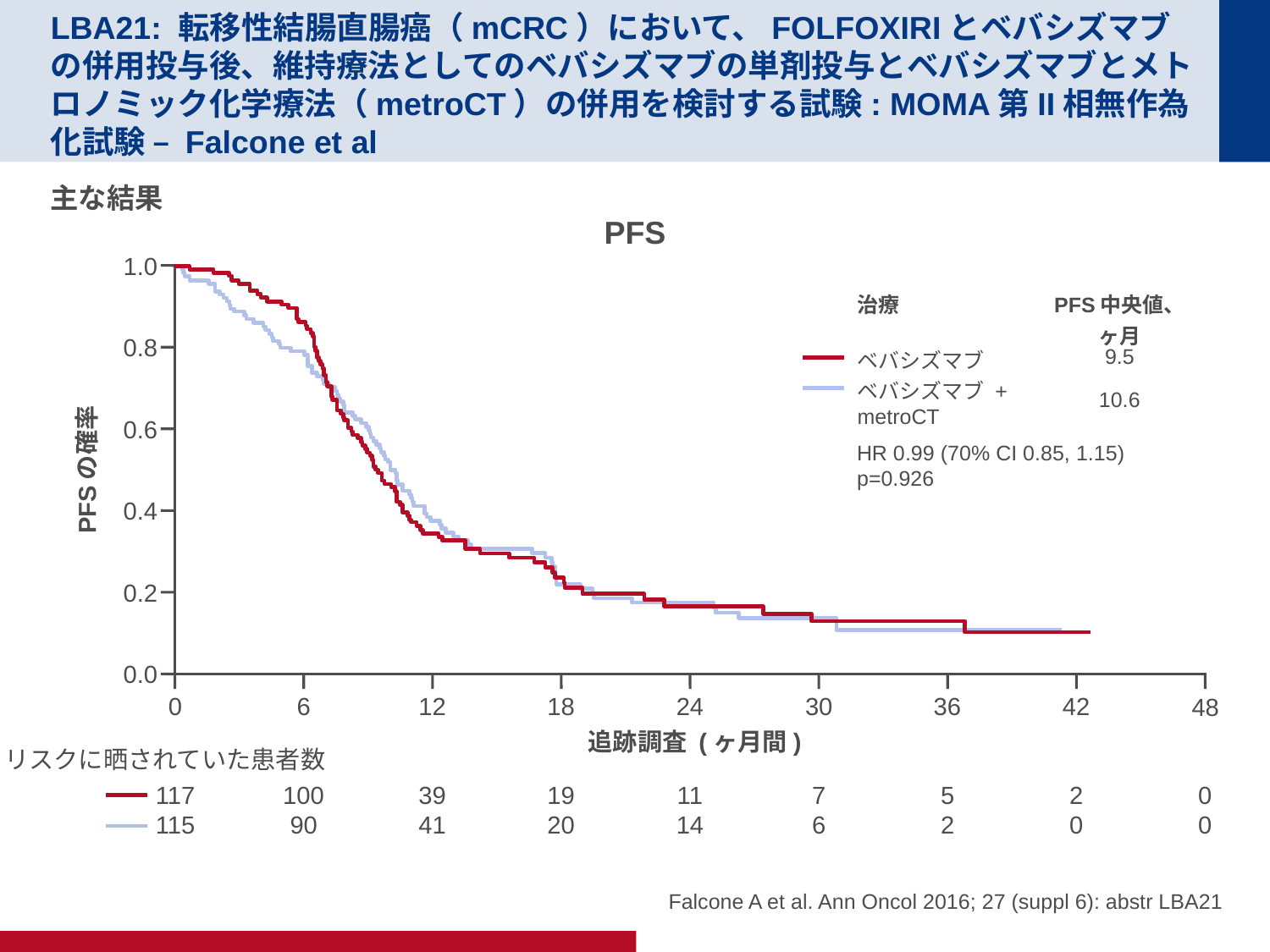

# LBA21: 転移性結腸直腸癌（mCRC）において、FOLFOXIRIとベバシズマブの併用投与後、維持療法としてのベバシズマブの単剤投与とベバシズマブとメトロノミック化学療法（metroCT）の併用を検討する試験: MOMA第II相無作為化試験 – Falcone et al
主な結果
PFS
1.0

| 治療 | PFS中央値、 ヶ月 |
| --- | --- |
| ベバシズマブ | 9.5 |
| ベバシズマブ + metroCT | 10.6 |
0.8

0.6

HR 0.99 (70% CI 0.85, 1.15)
p=0.926
PFSの確率
0.4

0.2

0.0

0
6
12
18
24
30
36
42
48
追跡調査 (ヶ月間)
リスクに晒されていた患者数
117
115
100
90
39
41
19
20
11
14
7
6
5
2
2
0
0
0
Falcone A et al. Ann Oncol 2016; 27 (suppl 6): abstr LBA21